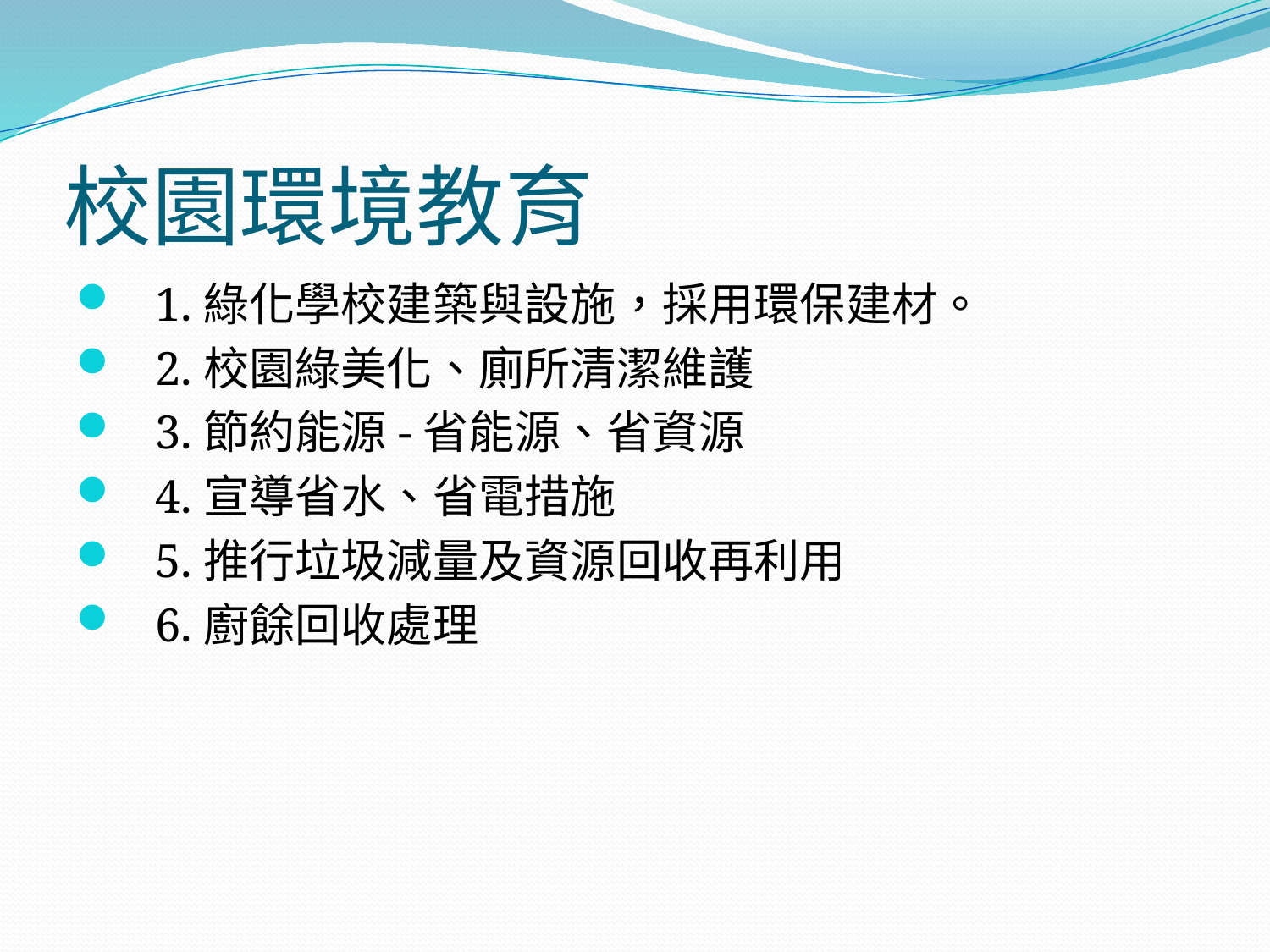

# 校園環境教育
   1.綠化學校建築與設施，採用環保建材。
   2.校園綠美化、廁所清潔維護
   3.節約能源-省能源、省資源
   4.宣導省水、省電措施
   5.推行垃圾減量及資源回收再利用
   6.廚餘回收處理